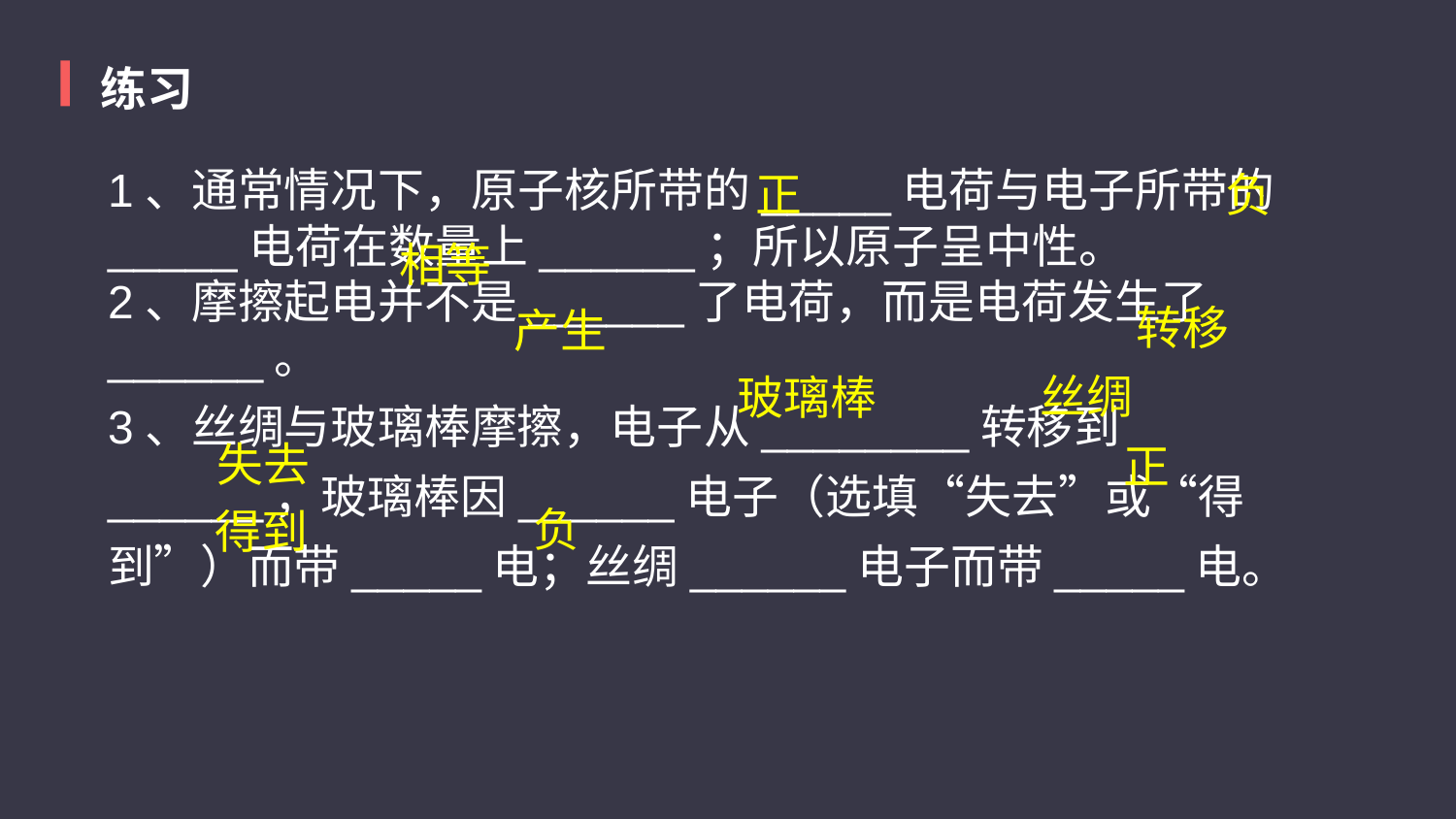

练习

正
负
1、通常情况下，原子核所带的_____电荷与电子所带的_____电荷在数量上______；所以原子呈中性。
2、摩擦起电并不是______了电荷，而是电荷发生了______。
3、丝绸与玻璃棒摩擦，电子从________转移到______，玻璃棒因______电子（选填“失去”或“得到”）而带_____电；丝绸______电子而带_____电。
相等
转移
产生
丝绸
玻璃棒
失去
正
负
得到